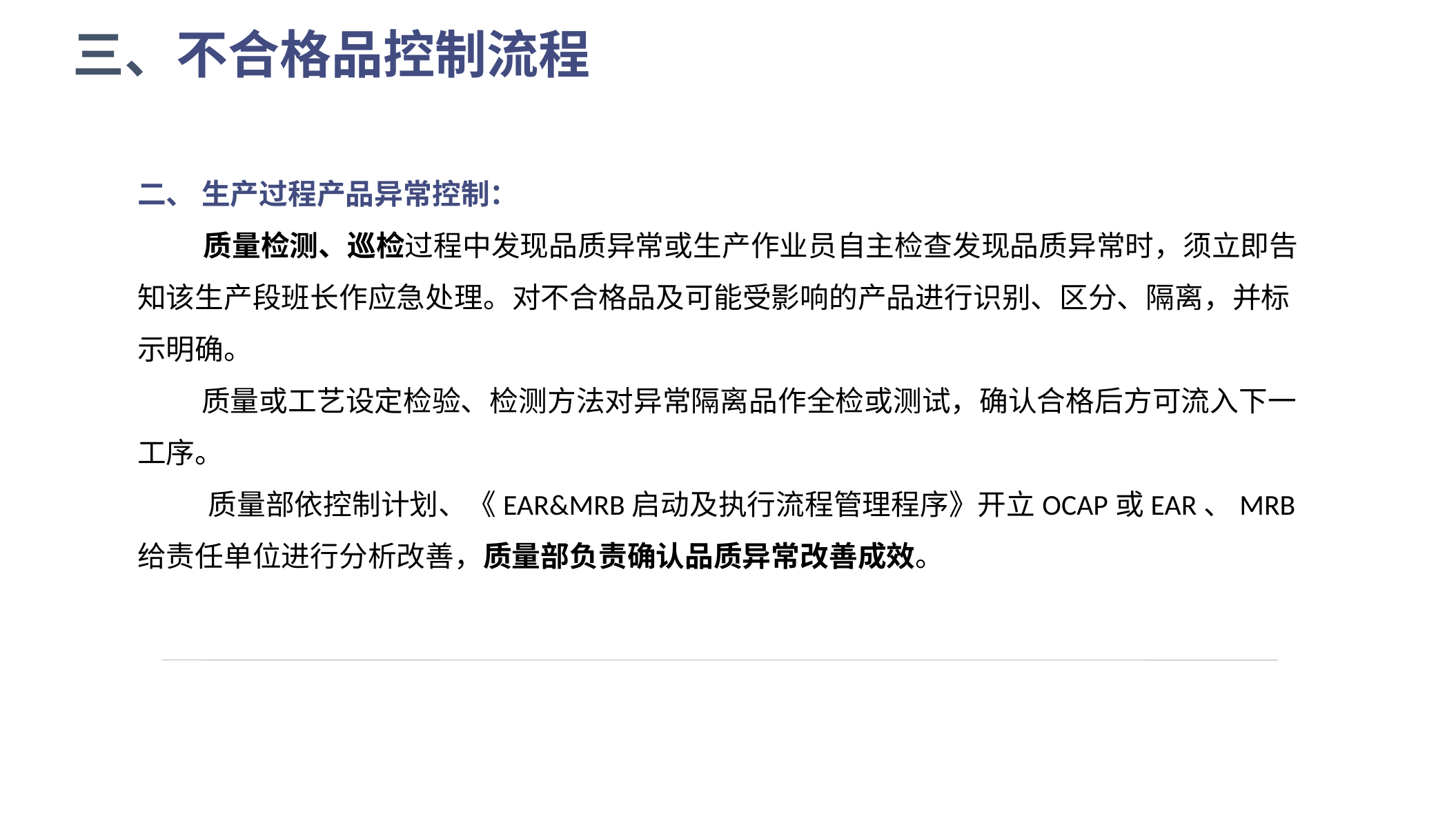

三、不合格品控制流程
二、 生产过程产品异常控制：
         质量检测、巡检过程中发现品质异常或生产作业员自主检查发现品质异常时，须立即告知该生产段班长作应急处理。对不合格品及可能受影响的产品进行识别、区分、隔离，并标示明确。
         质量或工艺设定检验、检测方法对异常隔离品作全检或测试，确认合格后方可流入下一工序。
          质量部依控制计划、《EAR&MRB启动及执行流程管理程序》开立OCAP或EAR、MRB给责任单位进行分析改善，质量部负责确认品质异常改善成效。